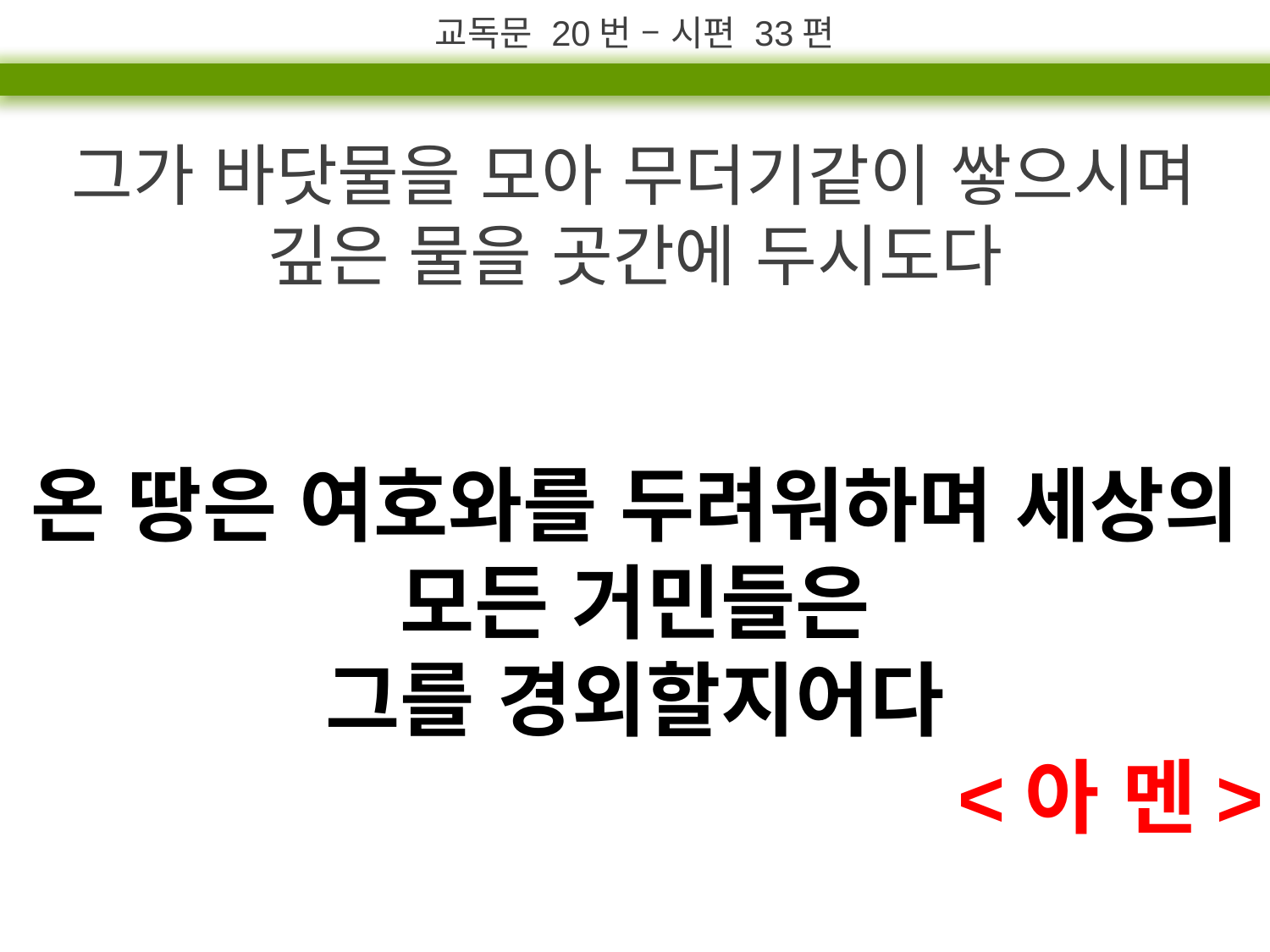

교독문 20번 – 시편 33편

그가 바닷물을 모아 무더기같이 쌓으시며
깊은 물을 곳간에 두시도다
온 땅은 여호와를 두려워하며 세상의 모든 거민들은
그를 경외할지어다
<아 멘>